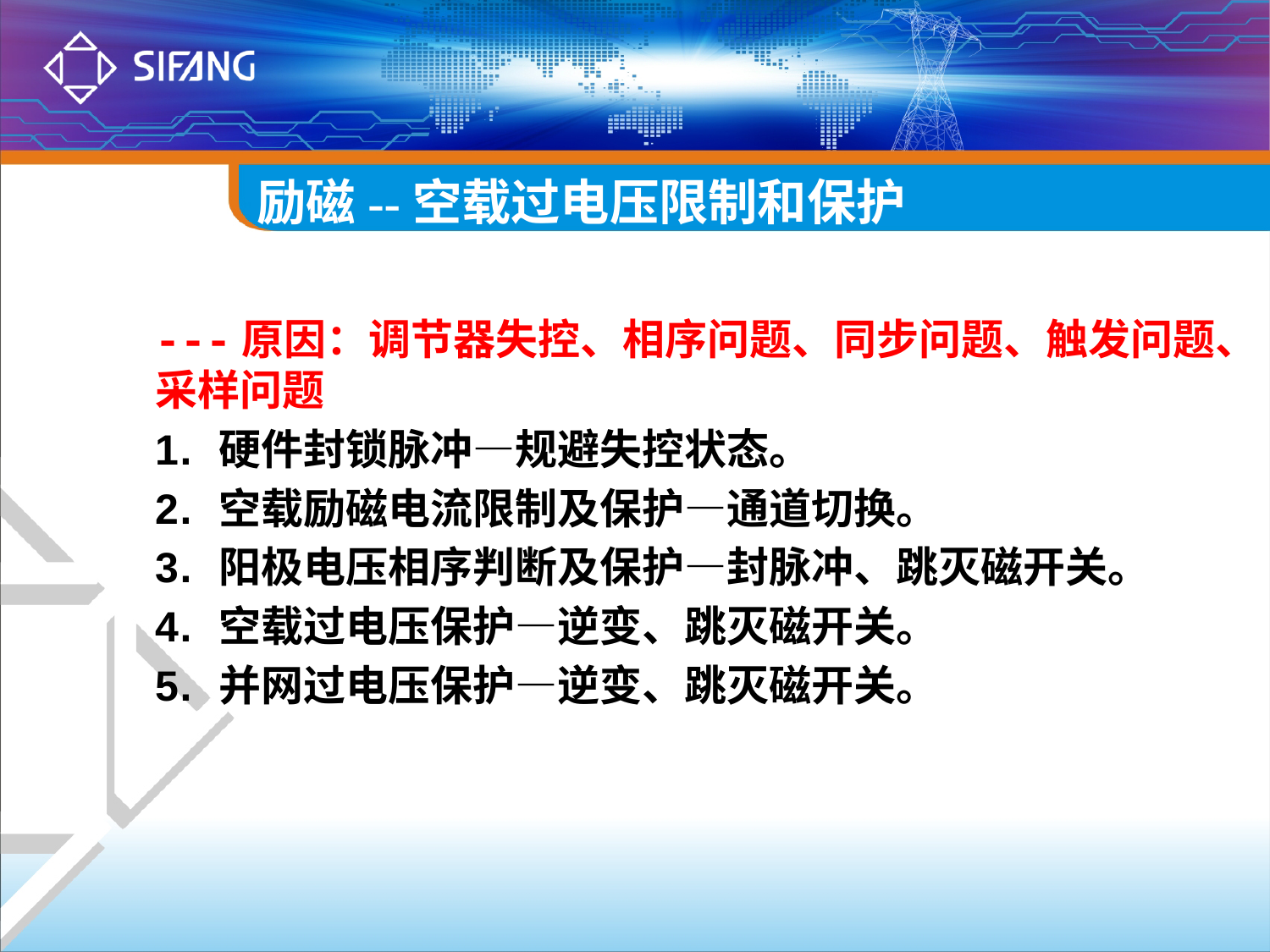

励磁--空载过电压限制和保护
---原因：调节器失控、相序问题、同步问题、触发问题、采样问题
硬件封锁脉冲—规避失控状态。
空载励磁电流限制及保护—通道切换。
阳极电压相序判断及保护—封脉冲、跳灭磁开关。
空载过电压保护—逆变、跳灭磁开关。
并网过电压保护—逆变、跳灭磁开关。